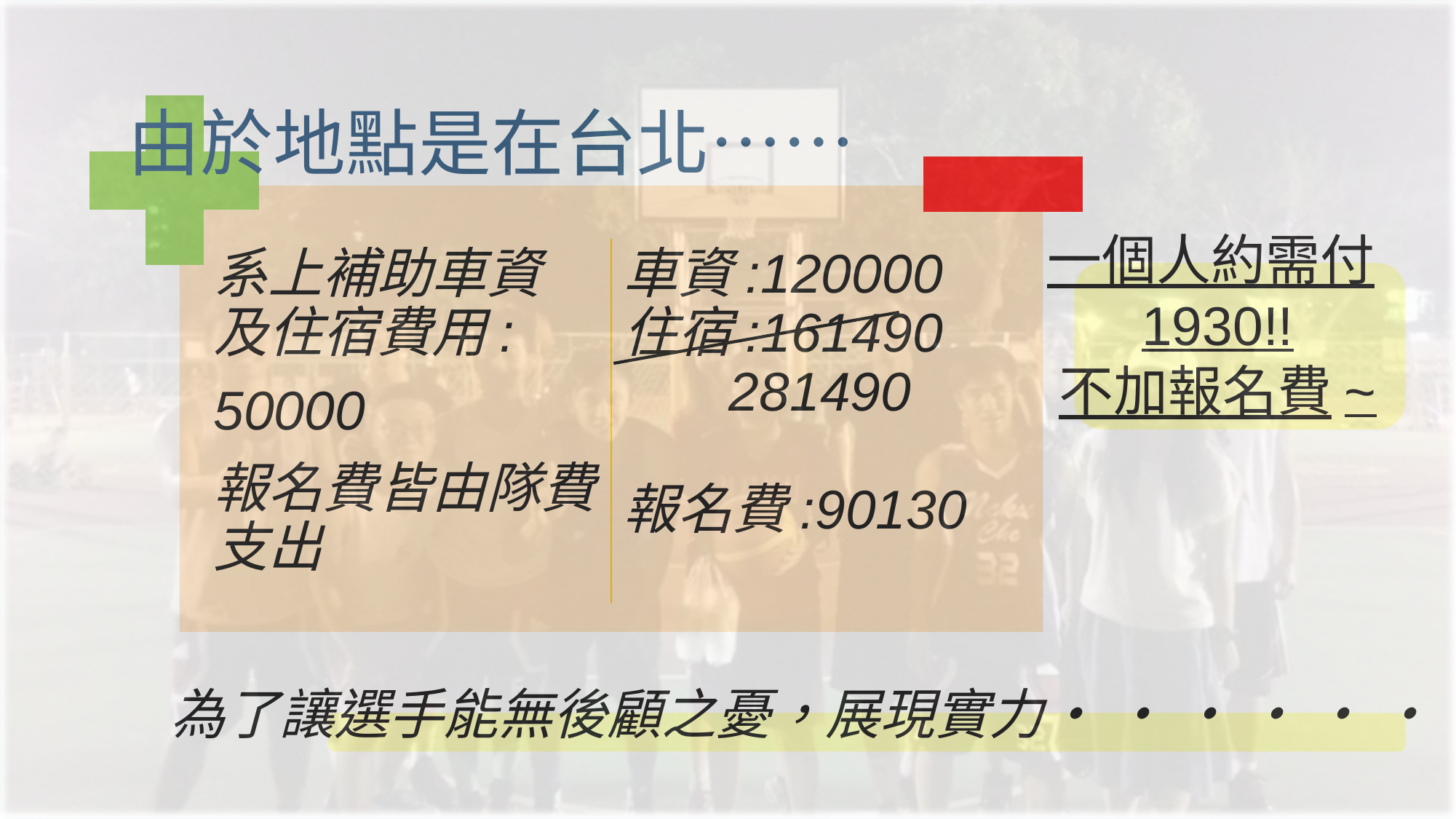

系上補助車資 及住宿費用:
50000
報名費皆由隊費支出
車資:120000
住宿:161490
       281490
報名費:90130
由於地點是在台北……
一個人約需付1930!!
不加報名費~

為了讓選手能無後顧之憂，展現實力‧ ‧ ‧ ‧ ‧ ‧ ‧